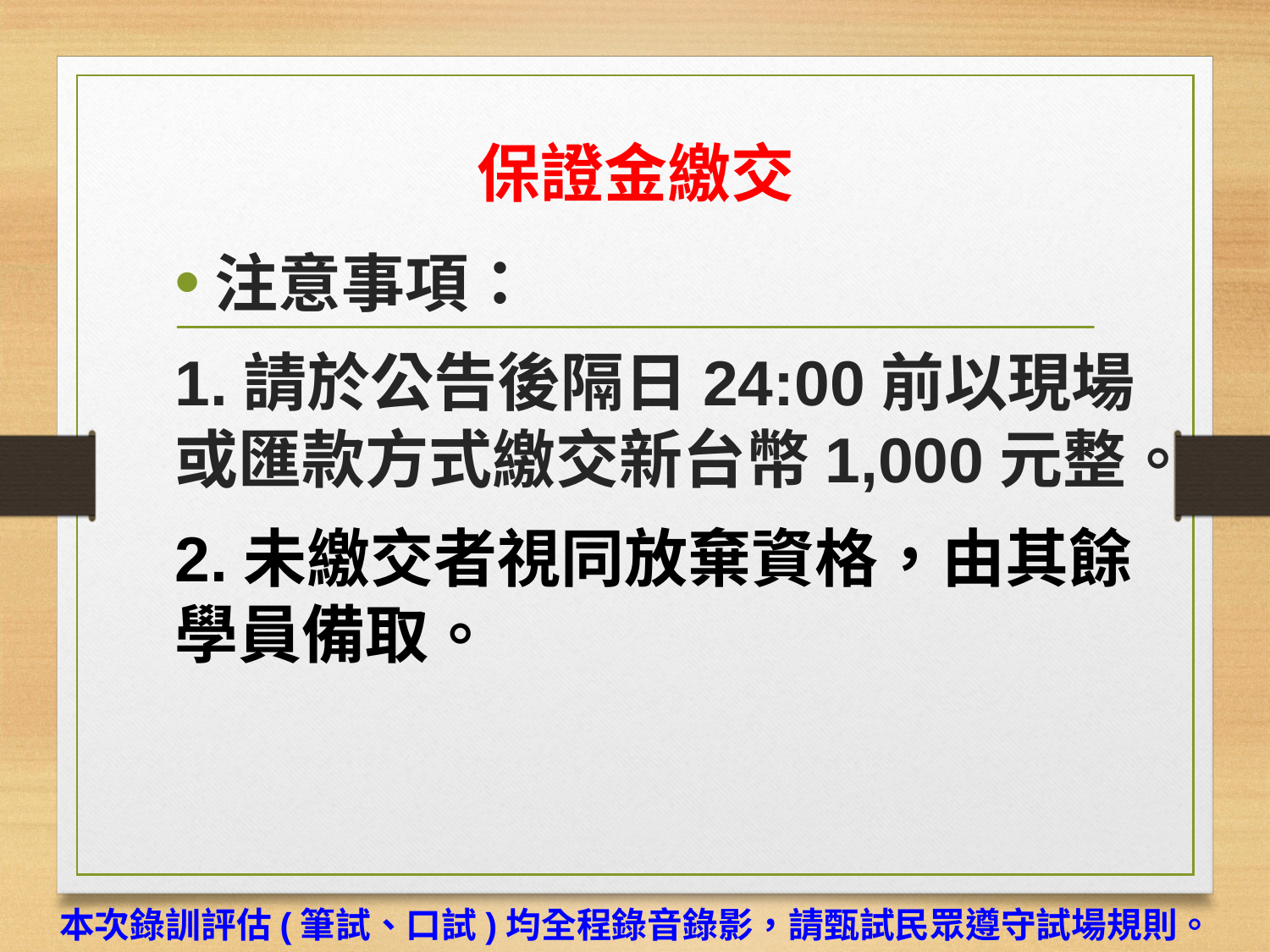

# 保證金繳交
注意事項：
1.請於公告後隔日24:00前以現場或匯款方式繳交新台幣1,000元整。
2.未繳交者視同放棄資格，由其餘學員備取。
本次錄訓評估(筆試、口試)均全程錄音錄影，請甄試民眾遵守試場規則。